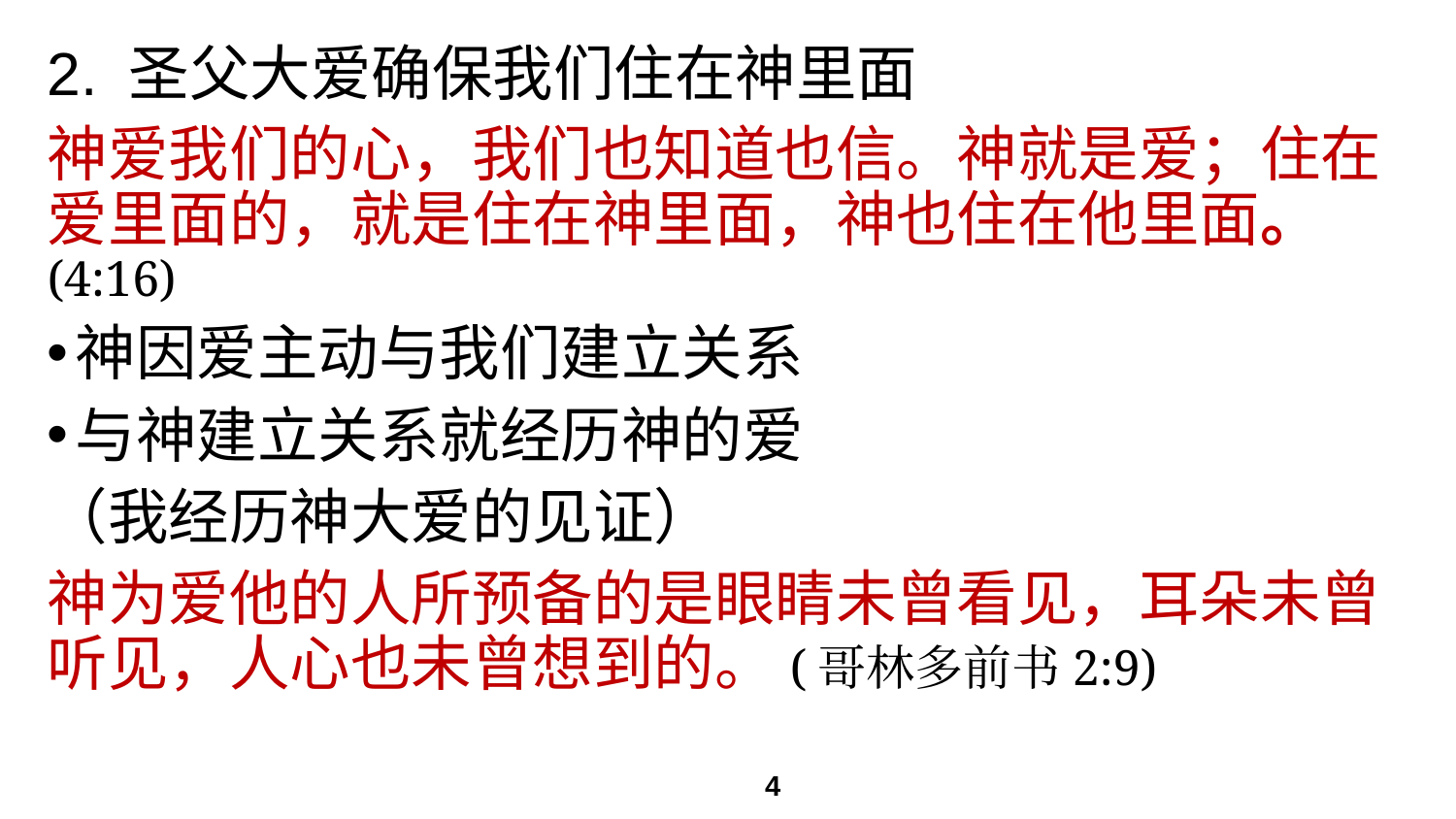

# 2. 圣父大爱确保我们住在神里面
神爱我们的心，我们也知道也信。神就是爱；住在爱里面的，就是住在神里面，神也住在他里面。(4:16)
神因爱主动与我们建立关系
与神建立关系就经历神的爱
（我经历神大爱的见证）
神为爱他的人所预备的是眼睛未曾看见，耳朵未曾听见，人心也未曾想到的。(哥林多前书2:9)

4